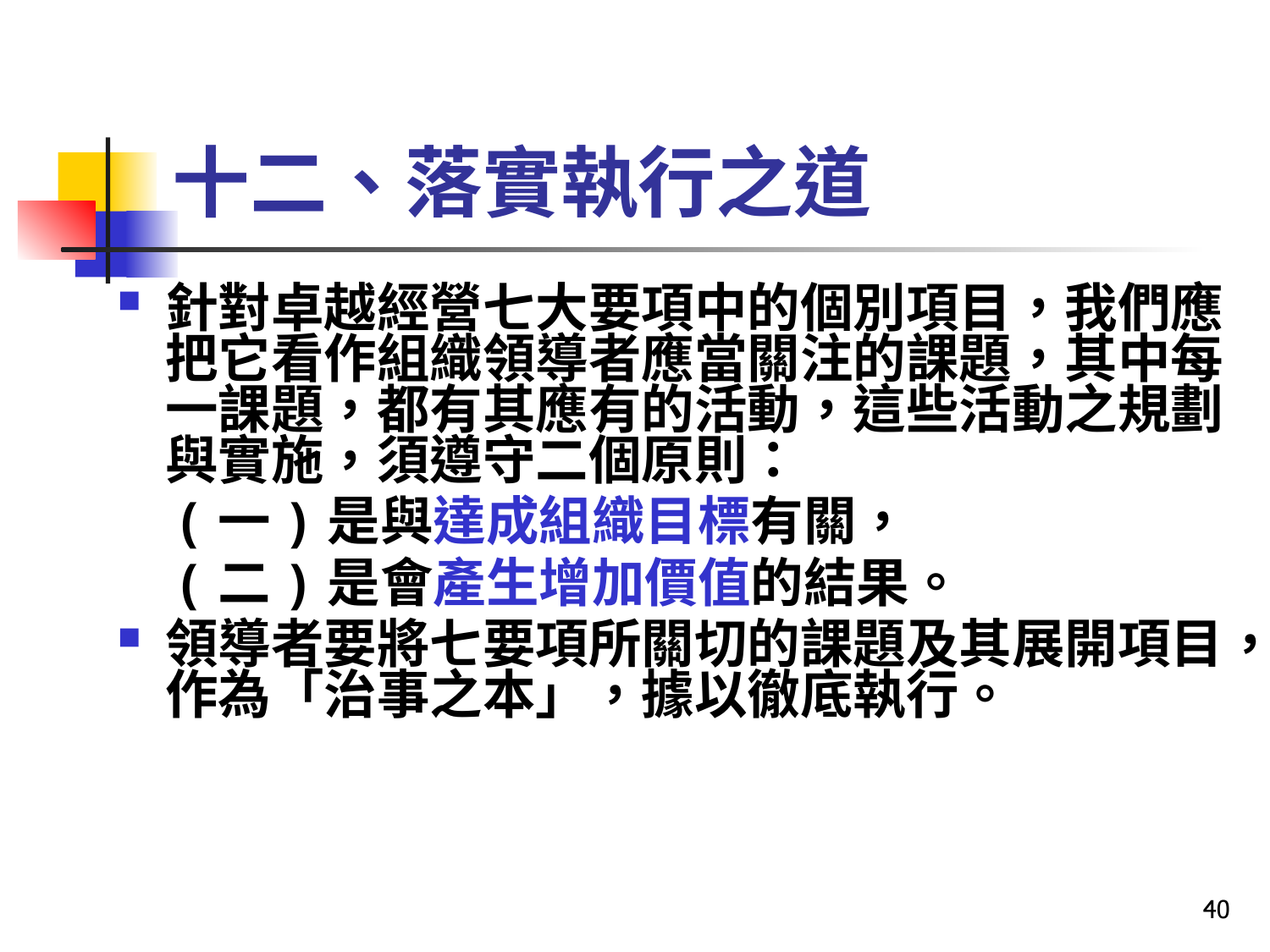

# 十二、落實執行之道
針對卓越經營七大要項中的個別項目，我們應把它看作組織領導者應當關注的課題，其中每一課題，都有其應有的活動，這些活動之規劃與實施，須遵守二個原則：
(一)是與達成組織目標有關，
(二)是會產生增加價值的結果。
領導者要將七要項所關切的課題及其展開項目，作為「治事之本」，據以徹底執行。
40